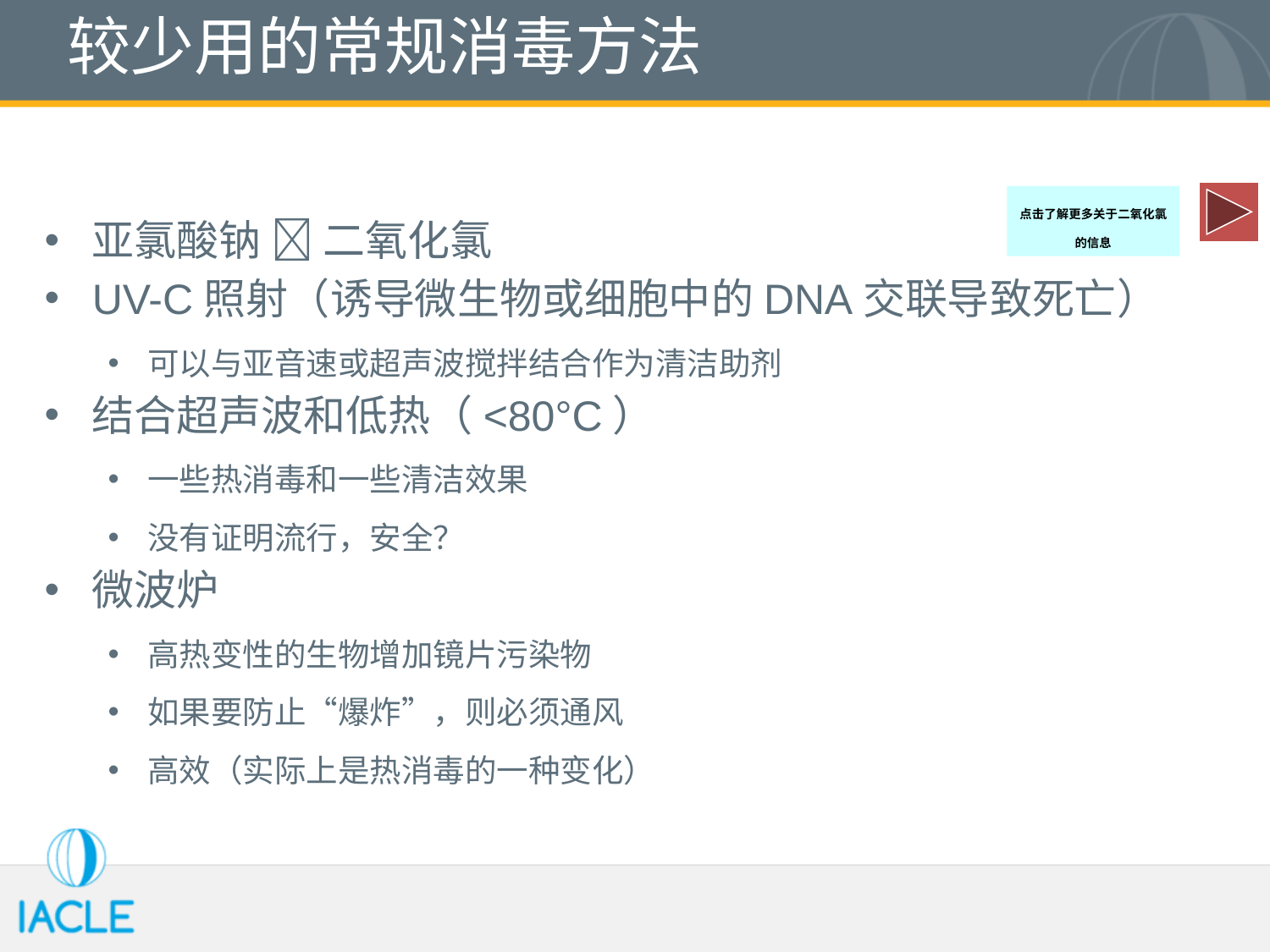

# 较少用的常规消毒方法

点击了解更多关于二氧化氯
的信息
亚氯酸钠 → 二氧化氯
UV-C照射（诱导微生物或细胞中的DNA交联导致死亡）
可以与亚音速或超声波搅拌结合作为清洁助剂
结合超声波和低热（<80°C）
一些热消毒和一些清洁效果
没有证明流行，安全？
微波炉
高热变性的生物增加镜片污染物
如果要防止“爆炸”，则必须通风
高效（实际上是热消毒的一种变化）